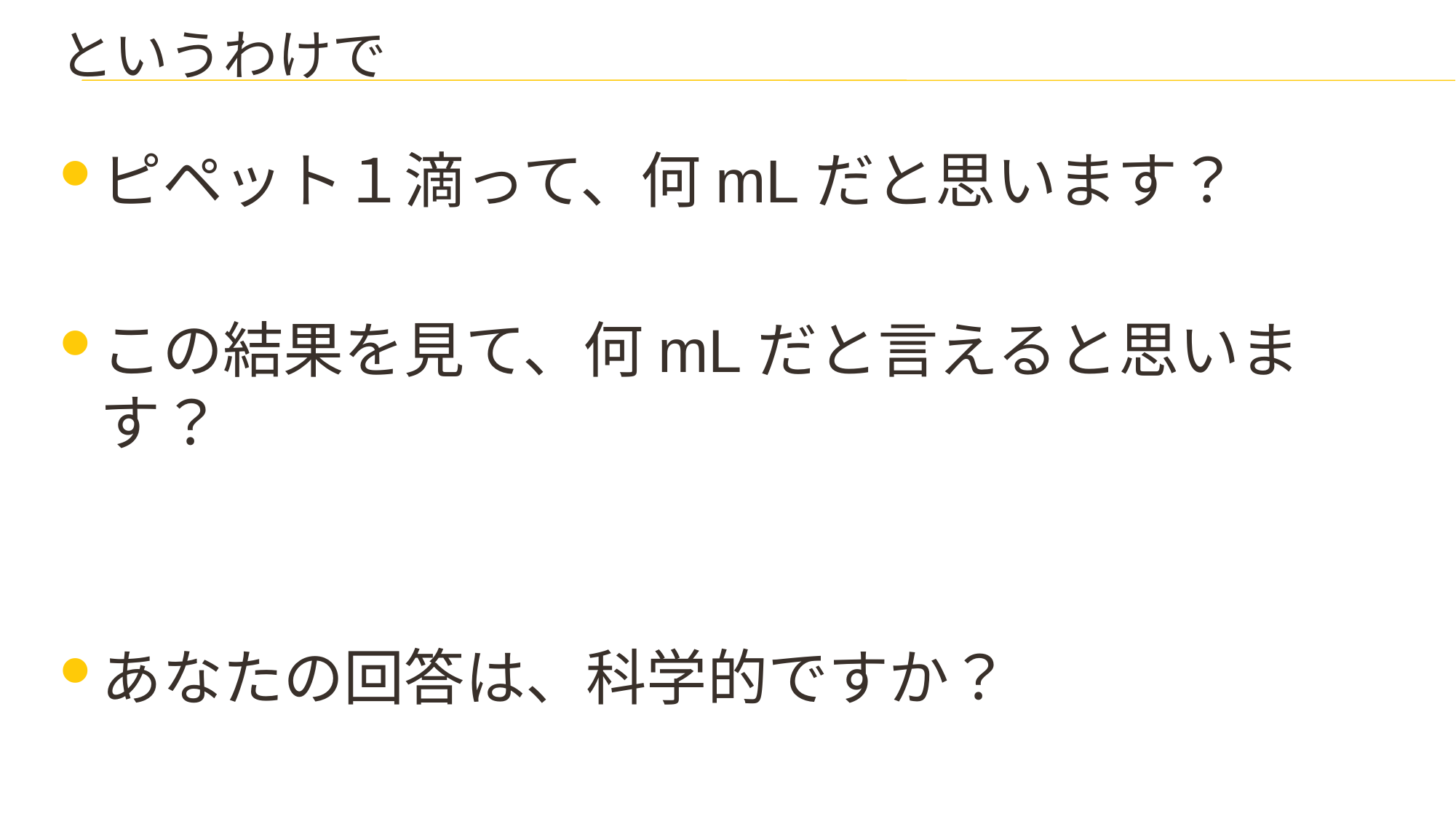

# というわけで
ピペット１滴って、何mLだと思います？

この結果を見て、何mLだと言えると思います？

あなたの回答は、科学的ですか？